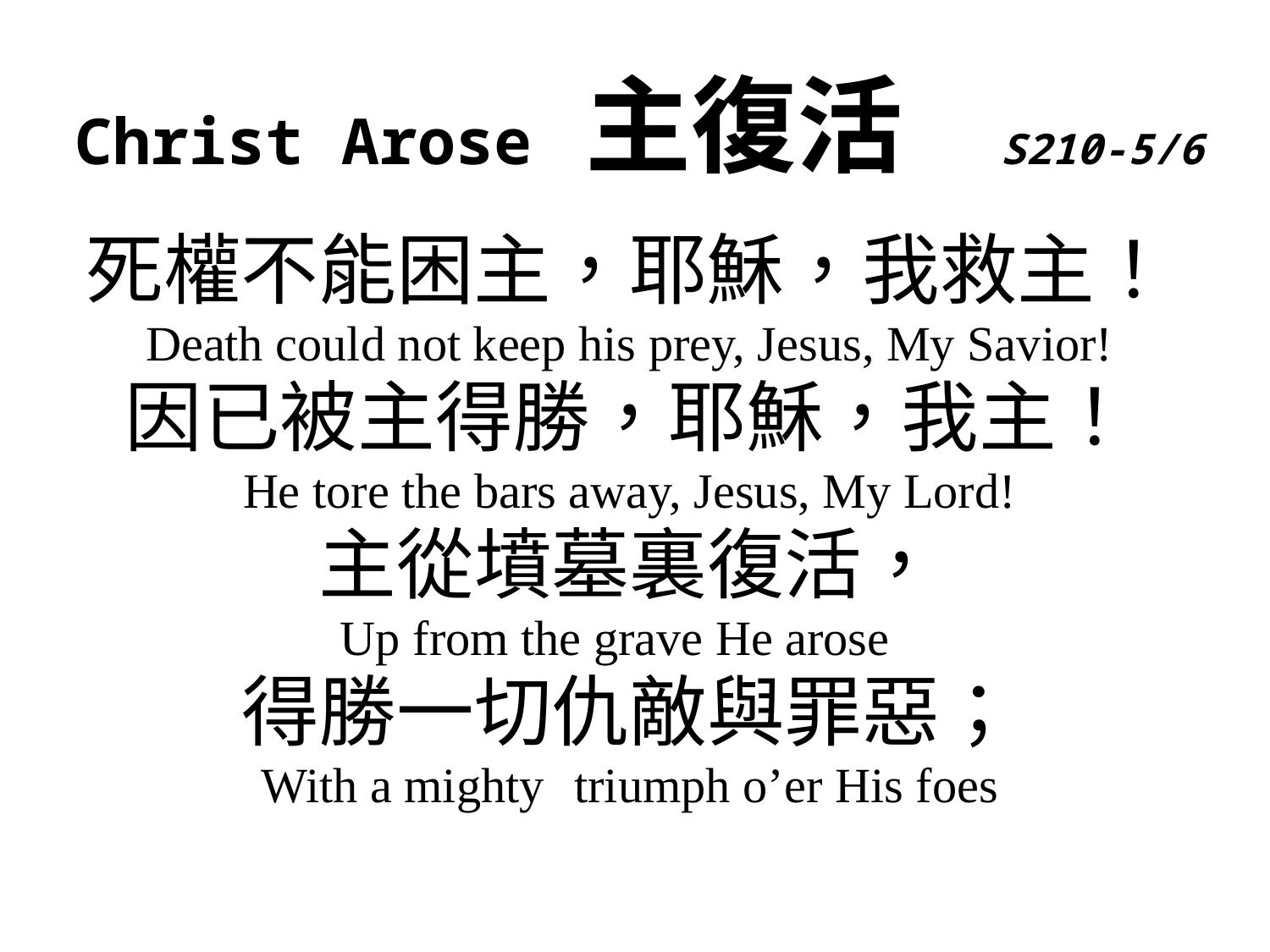

Christ Arose 主復活   S210-5/6
死權不能困主，耶穌，我救主！
Death could not keep his prey, Jesus, My Savior!
因已被主得勝，耶穌，我主！
He tore the bars away, Jesus, My Lord!
主從墳墓裏復活，
Up from the grave He arose
得勝一切仇敵與罪惡；
With a mighty triumph o’er His foes